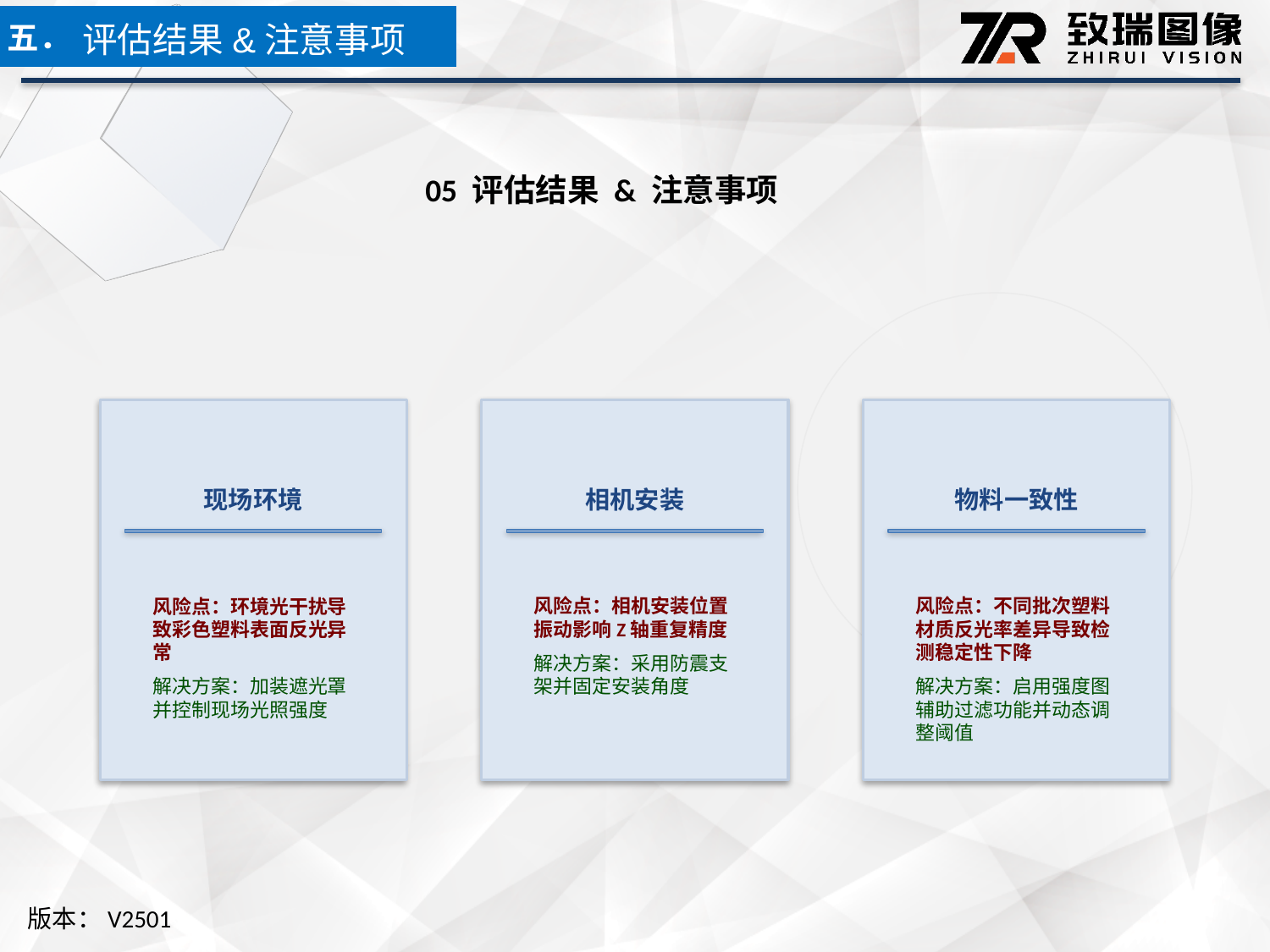

五．
评估结果&注意事项

05 评估结果 & 注意事项

现场环境

相机安装

物料一致性

风险点：环境光干扰导致彩色塑料表面反光异常
解决方案：加装遮光罩并控制现场光照强度

风险点：相机安装位置振动影响Z轴重复精度
解决方案：采用防震支架并固定安装角度

风险点：不同批次塑料材质反光率差异导致检测稳定性下降
解决方案：启用强度图辅助过滤功能并动态调整阈值